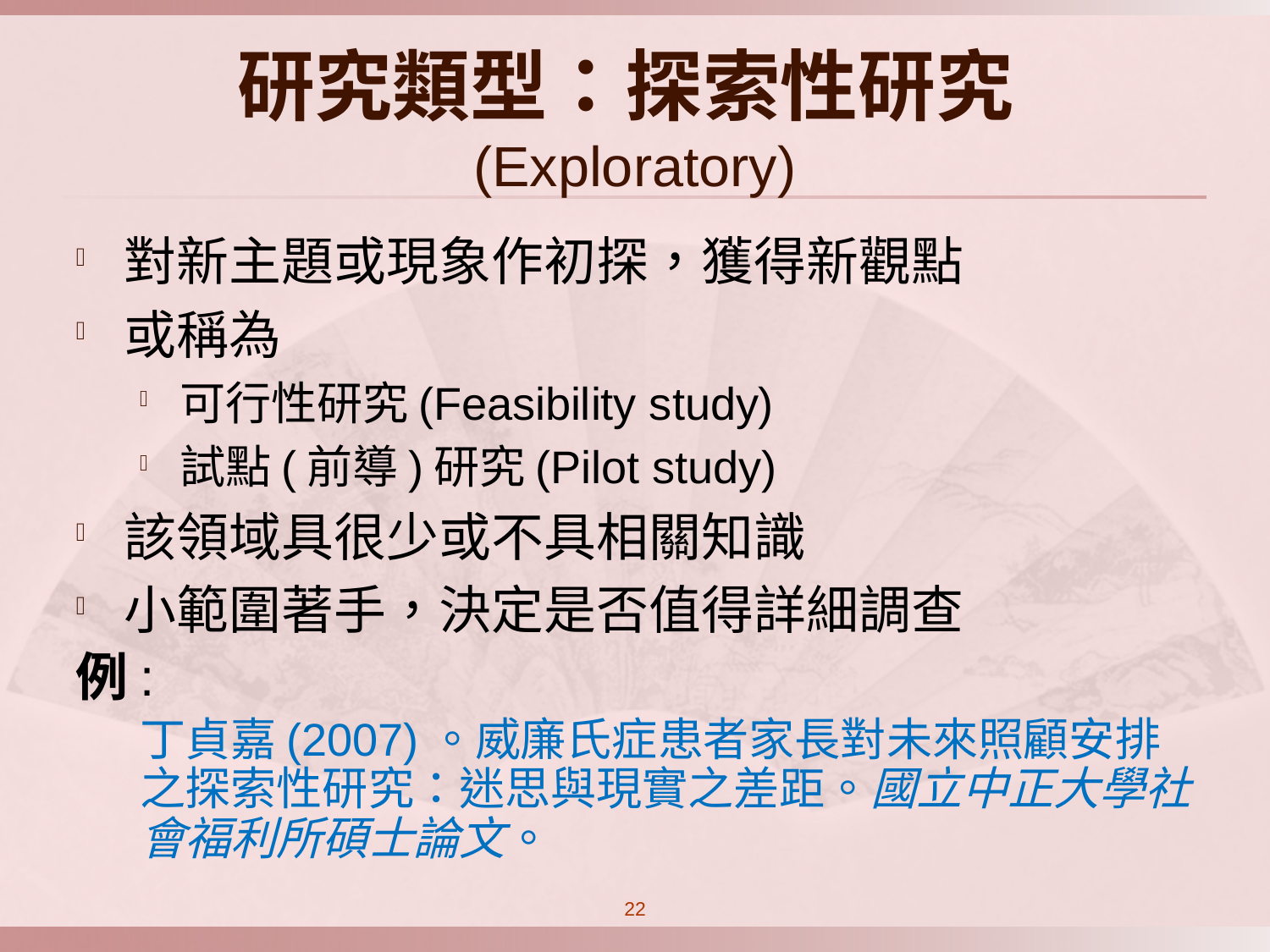

# 研究類型：探索性研究(Exploratory)
對新主題或現象作初探，獲得新觀點
或稱為
可行性研究(Feasibility study)
試點(前導)研究(Pilot study)
該領域具很少或不具相關知識
小範圍著手，決定是否值得詳細調查
例:
丁貞嘉(2007)。威廉氏症患者家長對未來照顧安排之探索性研究：迷思與現實之差距。國立中正大學社會福利所碩士論文。

22